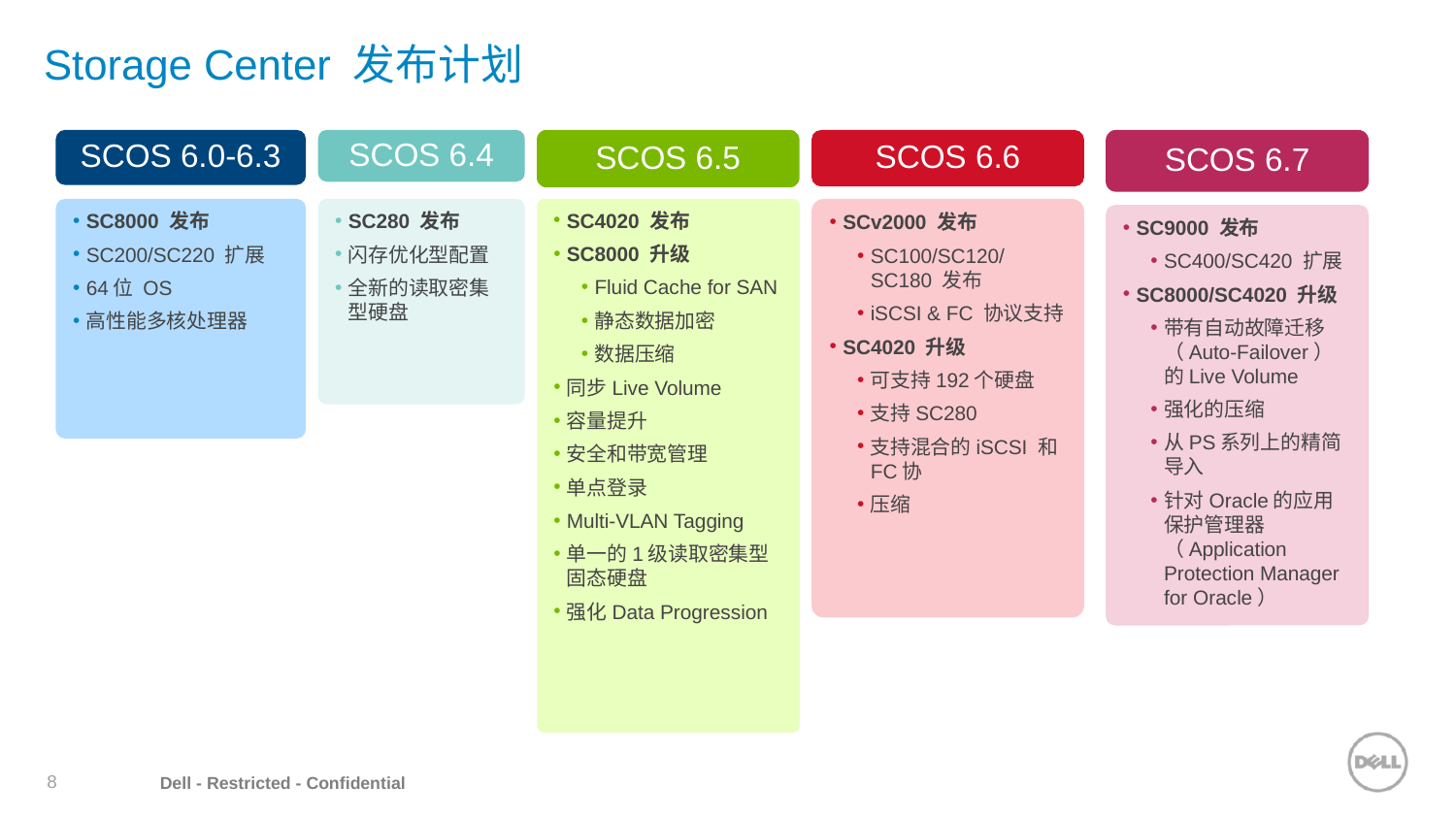

# Storage Center 发布计划
SCOS 6.0-6.3
SCOS 6.4
SCOS 6.5
SCOS 6.7
SCOS 6.6
SC4020 发布
SC8000 升级
Fluid Cache for SAN
静态数据加密
数据压缩
同步Live Volume
容量提升
安全和带宽管理
单点登录
Multi-VLAN Tagging
单一的1级读取密集型固态硬盘
强化Data Progression
SC8000 发布
SC200/SC220 扩展
64位 OS
高性能多核处理器
SC280 发布
闪存优化型配置
全新的读取密集型硬盘
SCv2000 发布
SC100/SC120/ SC180 发布
iSCSI & FC 协议支持
SC4020 升级
可支持192个硬盘
支持SC280
支持混合的iSCSI 和 FC协
压缩
SC9000 发布
SC400/SC420 扩展
SC8000/SC4020 升级
带有自动故障迁移（Auto-Failover）的Live Volume
强化的压缩
从PS系列上的精简导入
针对Oracle的应用保护管理器（Application Protection Manager for Oracle）
8